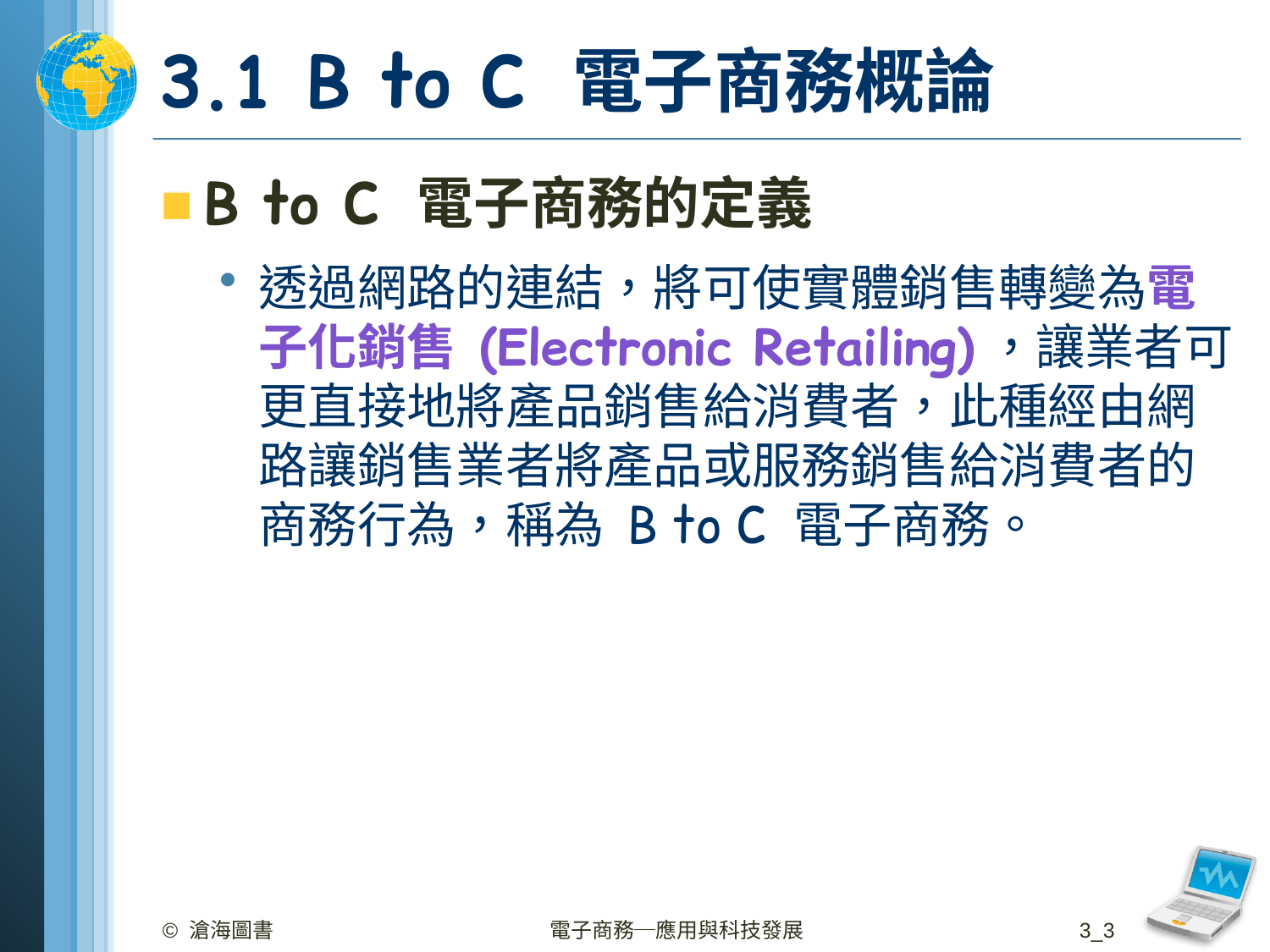

# 3.1 B to C 電子商務概論
B to C 電子商務的定義
透過網路的連結，將可使實體銷售轉變為電子化銷售 (Electronic Retailing)，讓業者可更直接地將產品銷售給消費者，此種經由網路讓銷售業者將產品或服務銷售給消費者的商務行為，稱為 B to C 電子商務。
© 滄海圖書
電子商務─應用與科技發展
3_3